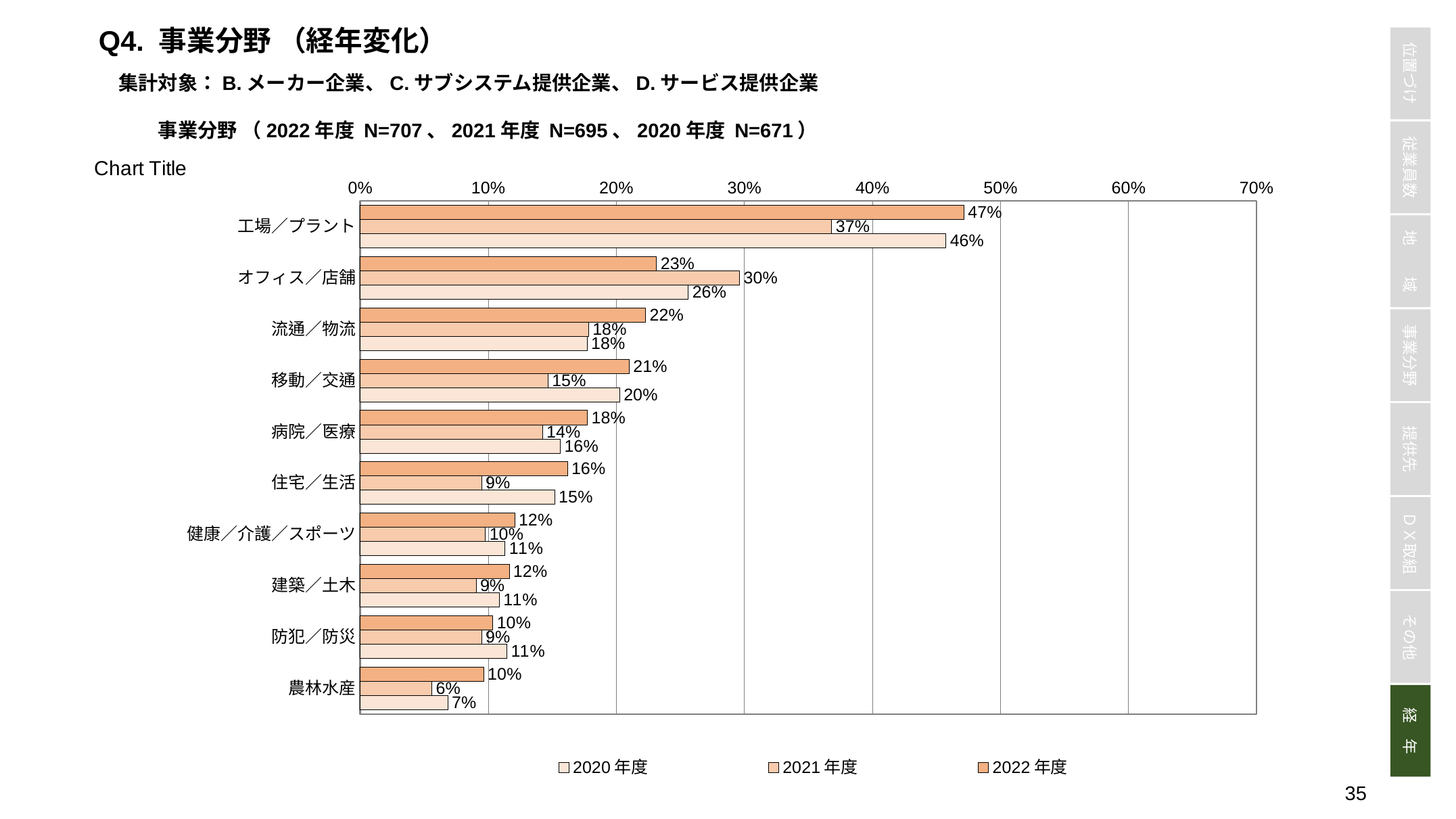

Q4. 事業分野 （経年変化）
集計対象：B.メーカー企業、C.サブシステム提供企業、D.サービス提供企業

　　事業分野 （2022年度 N=707、2021年度 N=695、2020年度 N=671）

### Chart:

| Category | 2022年度 | 2021年度 | 2020年度 |
|---|---|---|---|
| 工場／プラント | 0.4715909090909091 | 0.3683453237410072 | 0.45752608047690013 |
| オフィス／店舗 | 0.2315340909090909 | 0.29640287769784174 | 0.2563338301043219 |
| 流通／物流 | 0.22301136363636365 | 0.17841726618705037 | 0.17734724292101342 |
| 移動／交通 | 0.21022727272727273 | 0.14676258992805755 | 0.20268256333830104 |
| 病院／医療 | 0.17755681818181818 | 0.14244604316546763 | 0.15648286140089418 |
| 住宅／生活 | 0.16193181818181818 | 0.09496402877697842 | 0.15201192250372578 |
| 健康／介護／スポーツ | 0.12073863636363637 | 0.09784172661870504 | 0.11326378539493294 |
| 建築／土木 | 0.11647727272727272 | 0.09064748201438849 | 0.10879284649776454 |
| 防犯／防災 | 0.10369318181818182 | 0.09496402877697842 | 0.11475409836065574 |
| 農林水産 | 0.09659090909090909 | 0.05611510791366906 | 0.06855439642324888 |
35